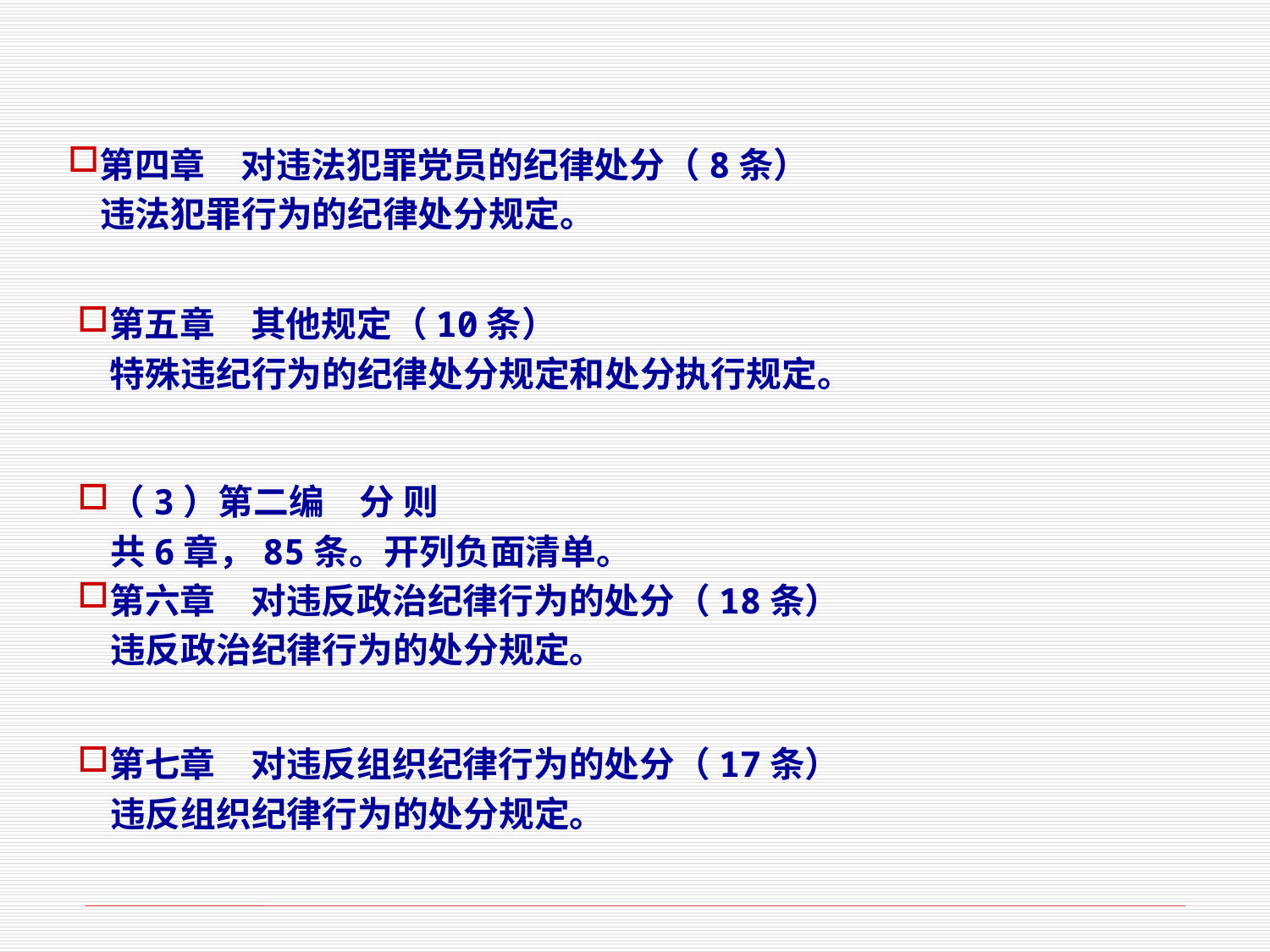

第四章　对违法犯罪党员的纪律处分（8条）
   违法犯罪行为的纪律处分规定。
第五章　其他规定（10条）
   特殊违纪行为的纪律处分规定和处分执行规定。
（3）第二编　分 则
   共6章，85条。开列负面清单。
第六章　对违反政治纪律行为的处分（18条）
   违反政治纪律行为的处分规定。
第七章　对违反组织纪律行为的处分（17条）
   违反组织纪律行为的处分规定。